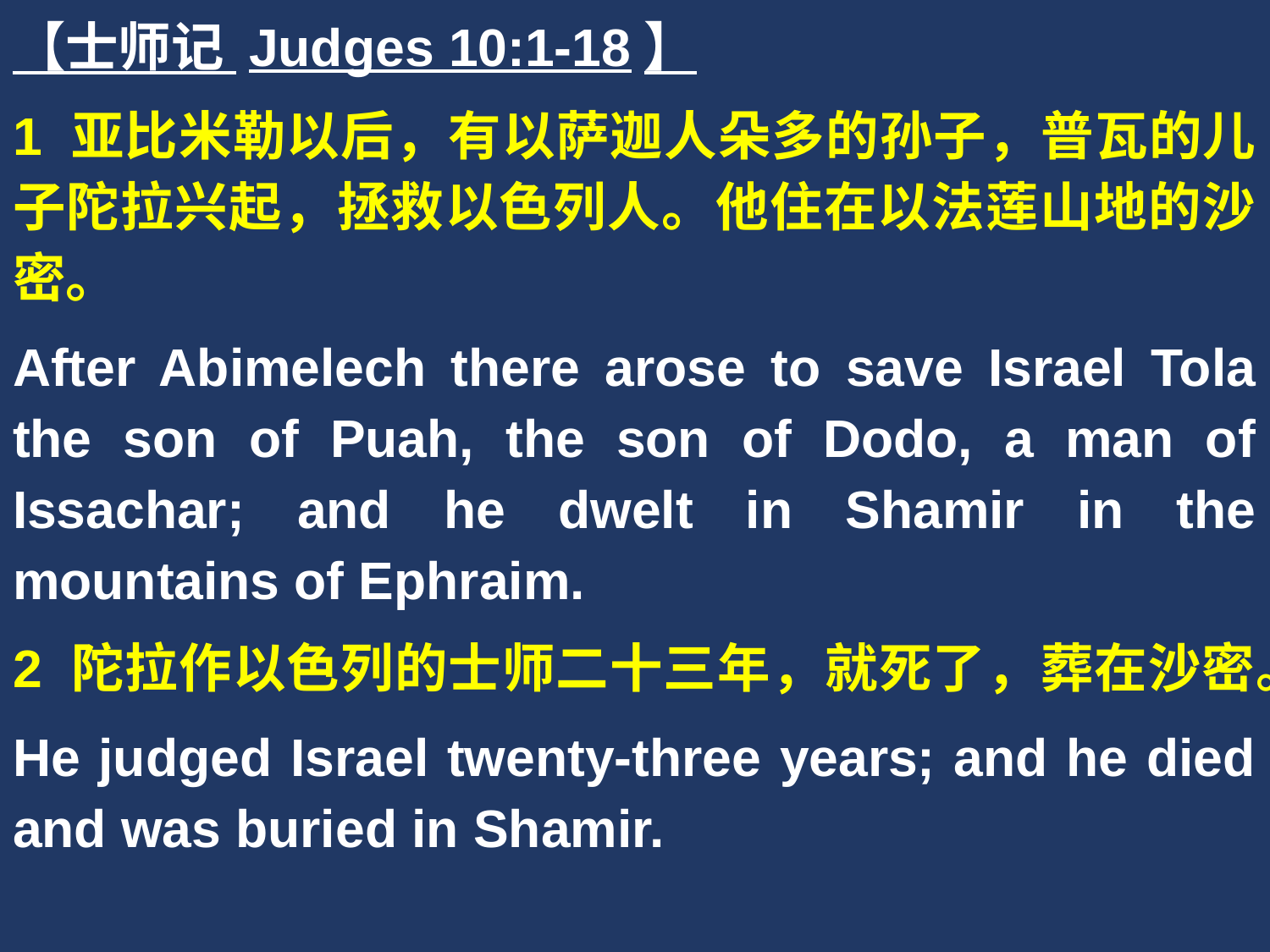

【士师记 Judges 10:1-18】
1 亚比米勒以后，有以萨迦人朵多的孙子，普瓦的儿子陀拉兴起，拯救以色列人。他住在以法莲山地的沙密。
After Abimelech there arose to save Israel Tola the son of Puah, the son of Dodo, a man of Issachar; and he dwelt in Shamir in the mountains of Ephraim.
2 陀拉作以色列的士师二十三年，就死了，葬在沙密。
He judged Israel twenty-three years; and he died and was buried in Shamir.